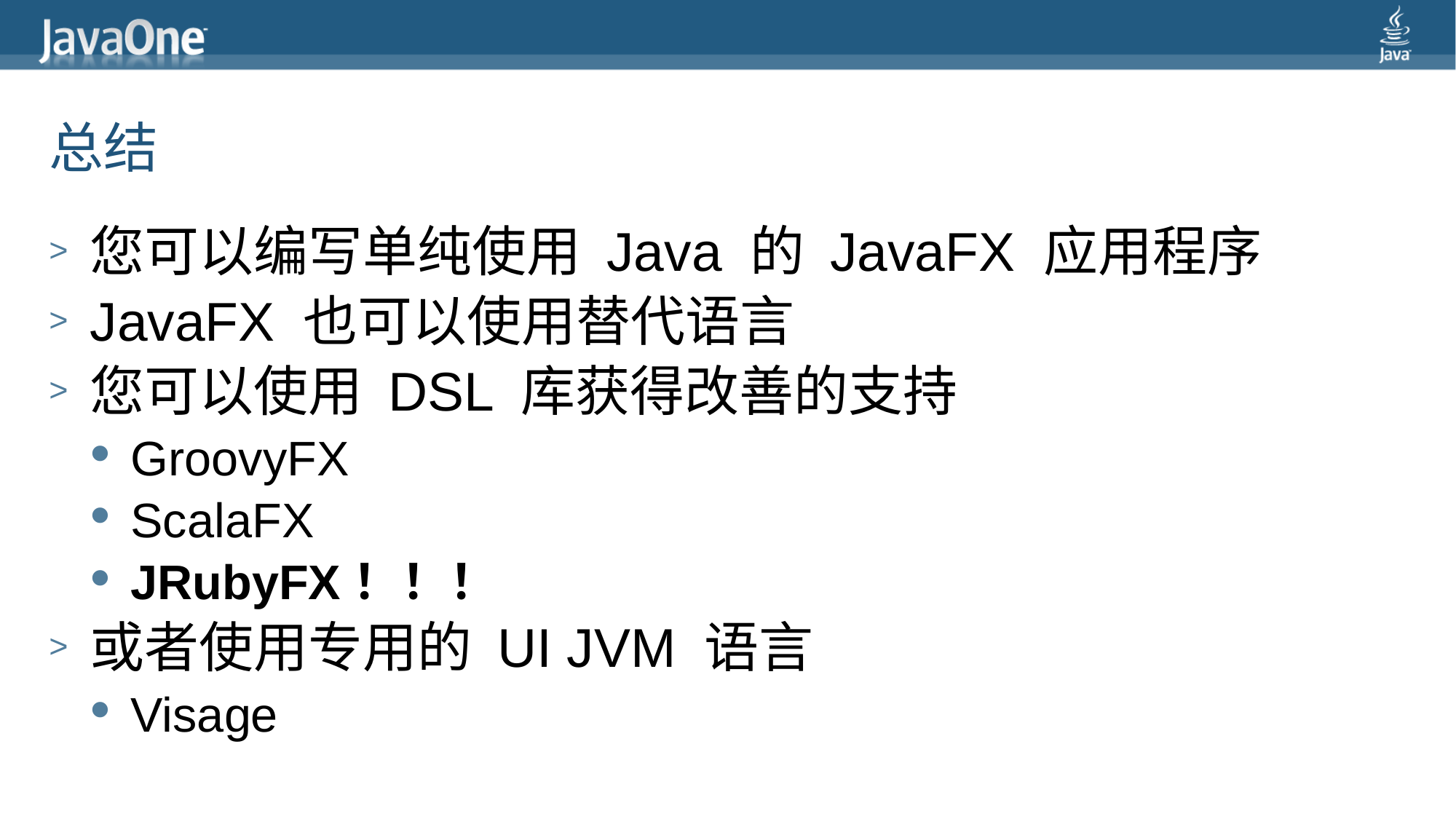

# 总结
您可以编写单纯使用 Java 的 JavaFX 应用程序
JavaFX 也可以使用替代语言
您可以使用 DSL 库获得改善的支持
GroovyFX
ScalaFX
JRubyFX！！！
或者使用专用的 UI JVM 语言
Visage